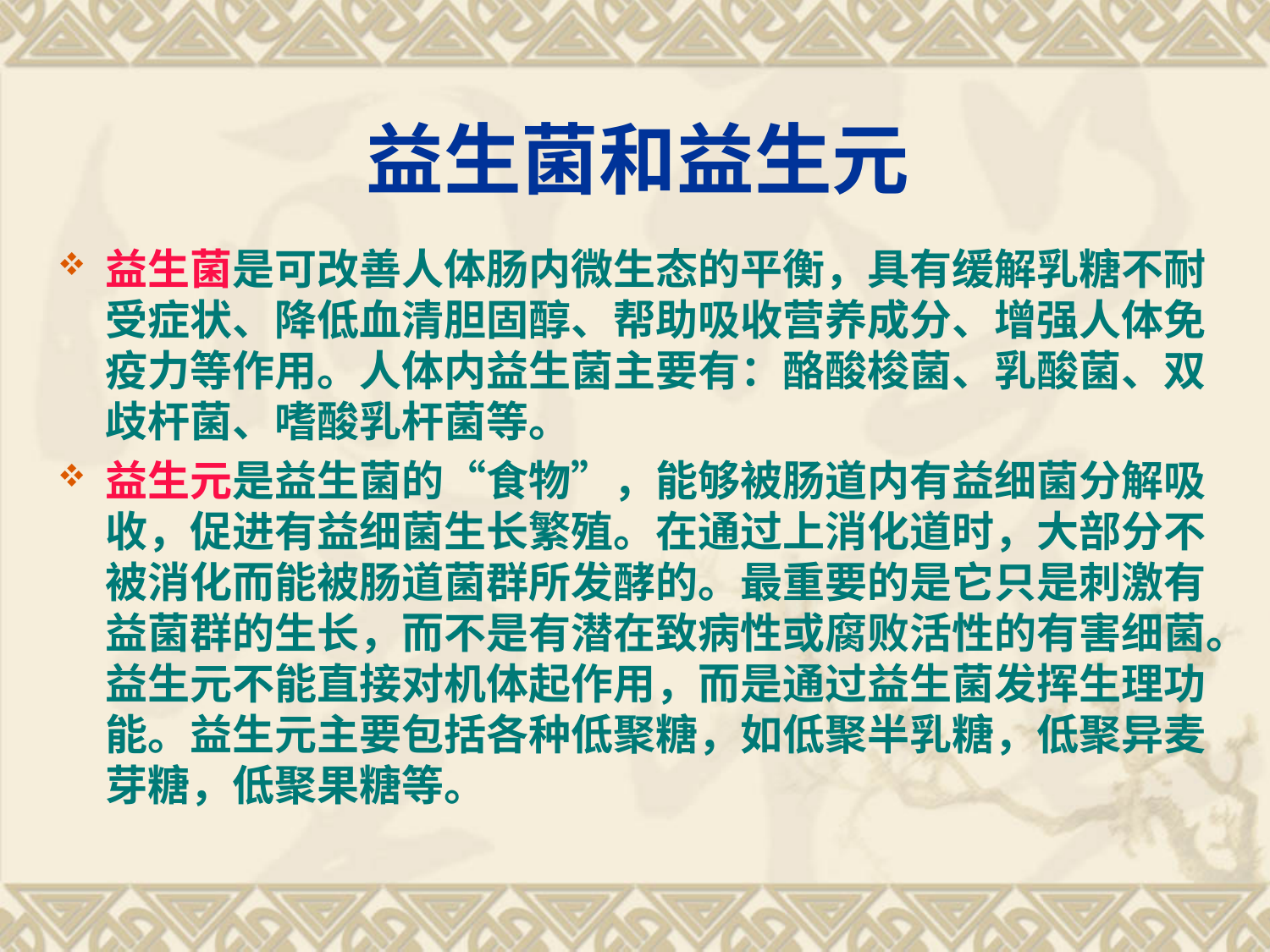

# 益生菌和益生元
益生菌是可改善人体肠内微生态的平衡，具有缓解乳糖不耐受症状、降低血清胆固醇、帮助吸收营养成分、增强人体免疫力等作用。人体内益生菌主要有：酪酸梭菌、乳酸菌、双歧杆菌、嗜酸乳杆菌等。
益生元是益生菌的“食物”，能够被肠道内有益细菌分解吸收，促进有益细菌生长繁殖。在通过上消化道时，大部分不被消化而能被肠道菌群所发酵的。最重要的是它只是刺激有益菌群的生长，而不是有潜在致病性或腐败活性的有害细菌。益生元不能直接对机体起作用，而是通过益生菌发挥生理功能。益生元主要包括各种低聚糖，如低聚半乳糖，低聚异麦芽糖，低聚果糖等。